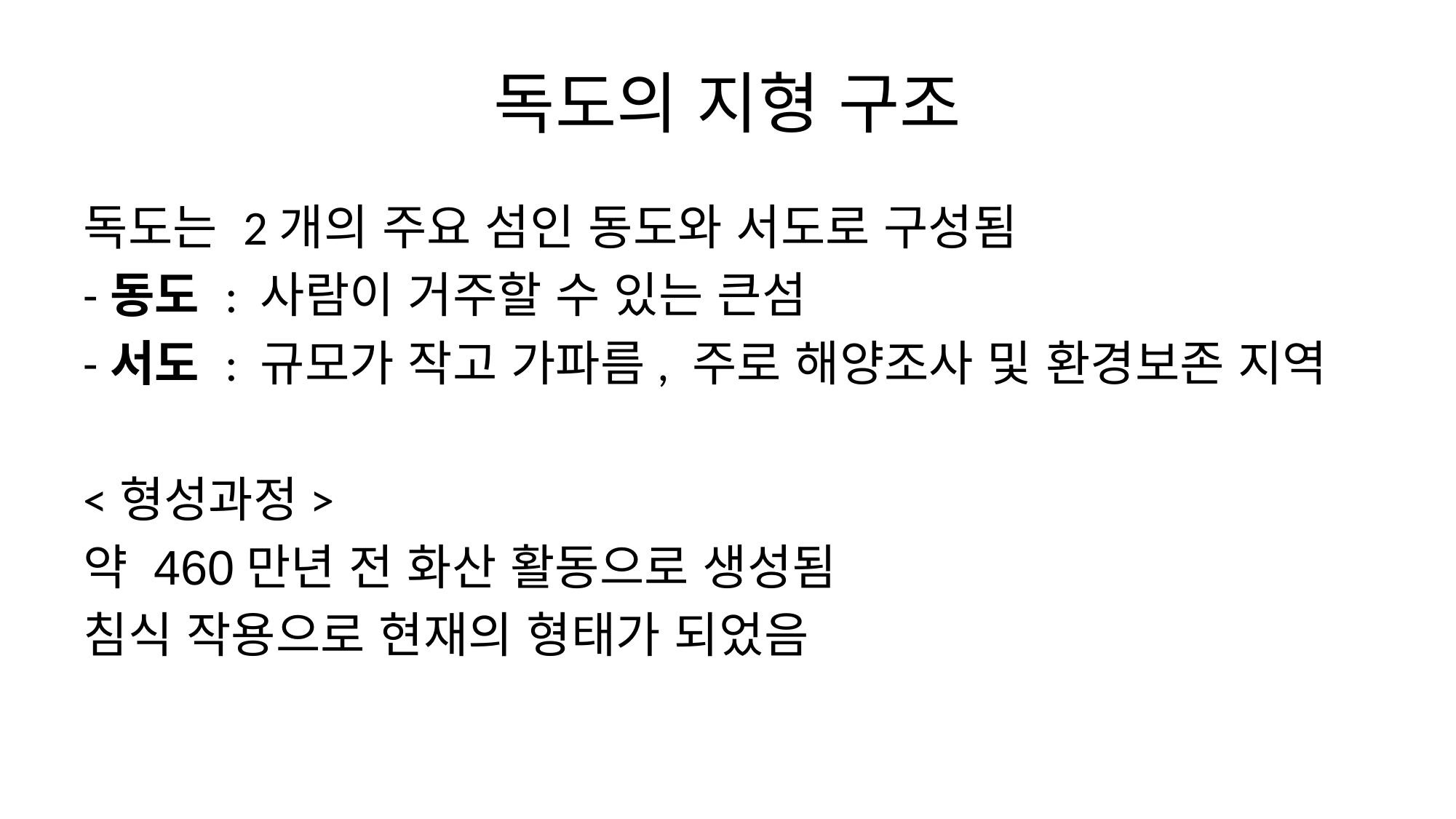

# 독도의 지형 구조
독도는 2개의 주요 섬인 동도와 서도로 구성됨
-동도 : 사람이 거주할 수 있는 큰섬
-서도 : 규모가 작고 가파름, 주로 해양조사 및 환경보존 지역

<형성과정>
약 460만년 전 화산 활동으로 생성됨
침식 작용으로 현재의 형태가 되었음